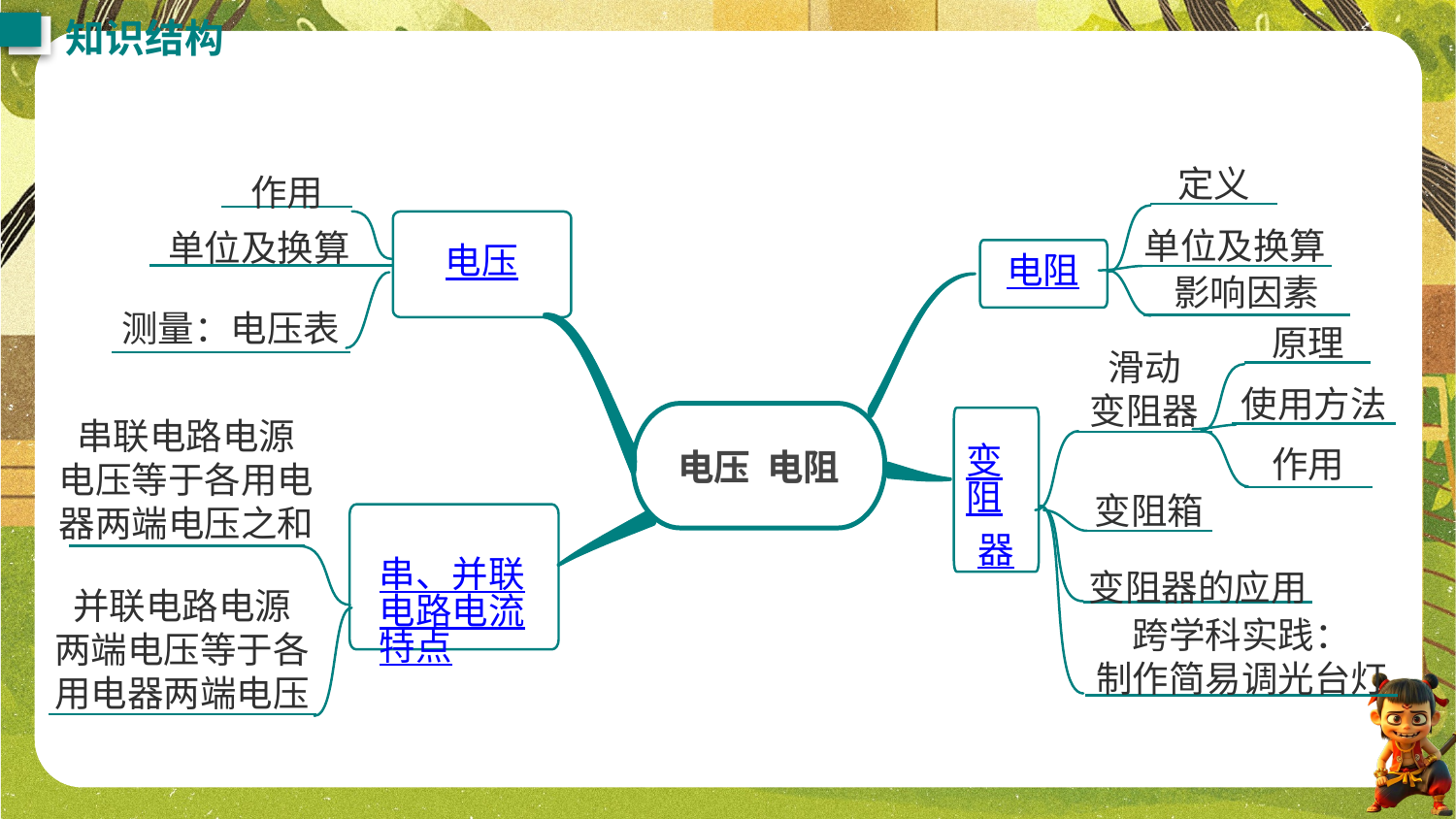

知识结构

定义

作用

电压

单位及换算

单位及换算
电阻

影响因素

测量：电压表

原理

滑动
变阻器

使用方法

电压  电阻
变阻
器

串联电路电源
电压等于各用电
器两端电压之和

作用

变阻箱

串、并联电路电流特点

变阻器的应用
并联电路电源
两端电压等于各
用电器两端电压

跨学科实践：
制作简易调光台灯